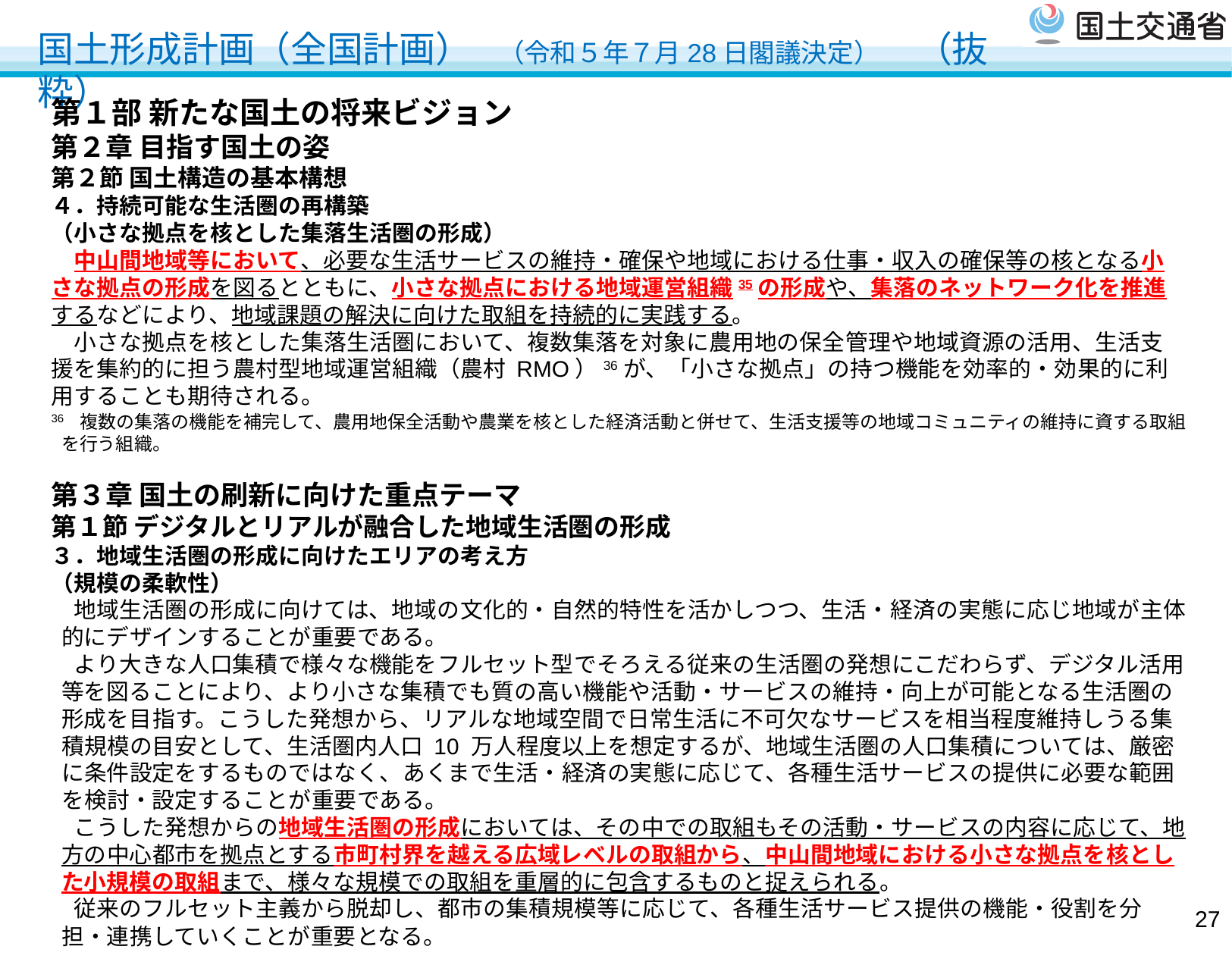

国土形成計画（全国計画）　（令和５年７月28日閣議決定）　（抜粋）
とりあえず「小さな拠点」が記載されている部分を引用し、下線を追加したもの
第１部 新たな国土の将来ビジョン
第２章 目指す国土の姿
第２節 国土構造の基本構想
４．持続可能な生活圏の再構築
（小さな拠点を核とした集落生活圏の形成）
　中山間地域等において、必要な生活サービスの維持・確保や地域における仕事・収入の確保等の核となる小さな拠点の形成を図るとともに、小さな拠点における地域運営組織35の形成や、集落のネットワーク化を推進するなどにより、地域課題の解決に向けた取組を持続的に実践する。
　小さな拠点を核とした集落生活圏において、複数集落を対象に農用地の保全管理や地域資源の活用、生活支援を集約的に担う農村型地域運営組織（農村 RMO）36が、「小さな拠点」の持つ機能を効率的・効果的に利用することも期待される。
36　複数の集落の機能を補完して、農用地保全活動や農業を核とした経済活動と併せて、生活支援等の地域コミュニティの維持に資する取組を行う組織。

第３章 国土の刷新に向けた重点テーマ
第１節 デジタルとリアルが融合した地域生活圏の形成
３．地域生活圏の形成に向けたエリアの考え方
（規模の柔軟性）
　地域生活圏の形成に向けては、地域の文化的・自然的特性を活かしつつ、生活・経済の実態に応じ地域が主体的にデザインすることが重要である。
　より大きな人口集積で様々な機能をフルセット型でそろえる従来の生活圏の発想にこだわらず、デジタル活用等を図ることにより、より小さな集積でも質の高い機能や活動・サービスの維持・向上が可能となる生活圏の形成を目指す。こうした発想から、リアルな地域空間で日常生活に不可欠なサービスを相当程度維持しうる集積規模の目安として、生活圏内人口 10 万人程度以上を想定するが、地域生活圏の人口集積については、厳密に条件設定をするものではなく、あくまで生活・経済の実態に応じて、各種生活サービスの提供に必要な範囲を検討・設定することが重要である。
　こうした発想からの地域生活圏の形成においては、その中での取組もその活動・サービスの内容に応じて、地方の中心都市を拠点とする市町村界を越える広域レベルの取組から、中山間地域における小さな拠点を核とした小規模の取組まで、様々な規模での取組を重層的に包含するものと捉えられる。
　従来のフルセット主義から脱却し、都市の集積規模等に応じて、各種生活サービス提供の機能・役割を分担・連携していくことが重要となる。

27